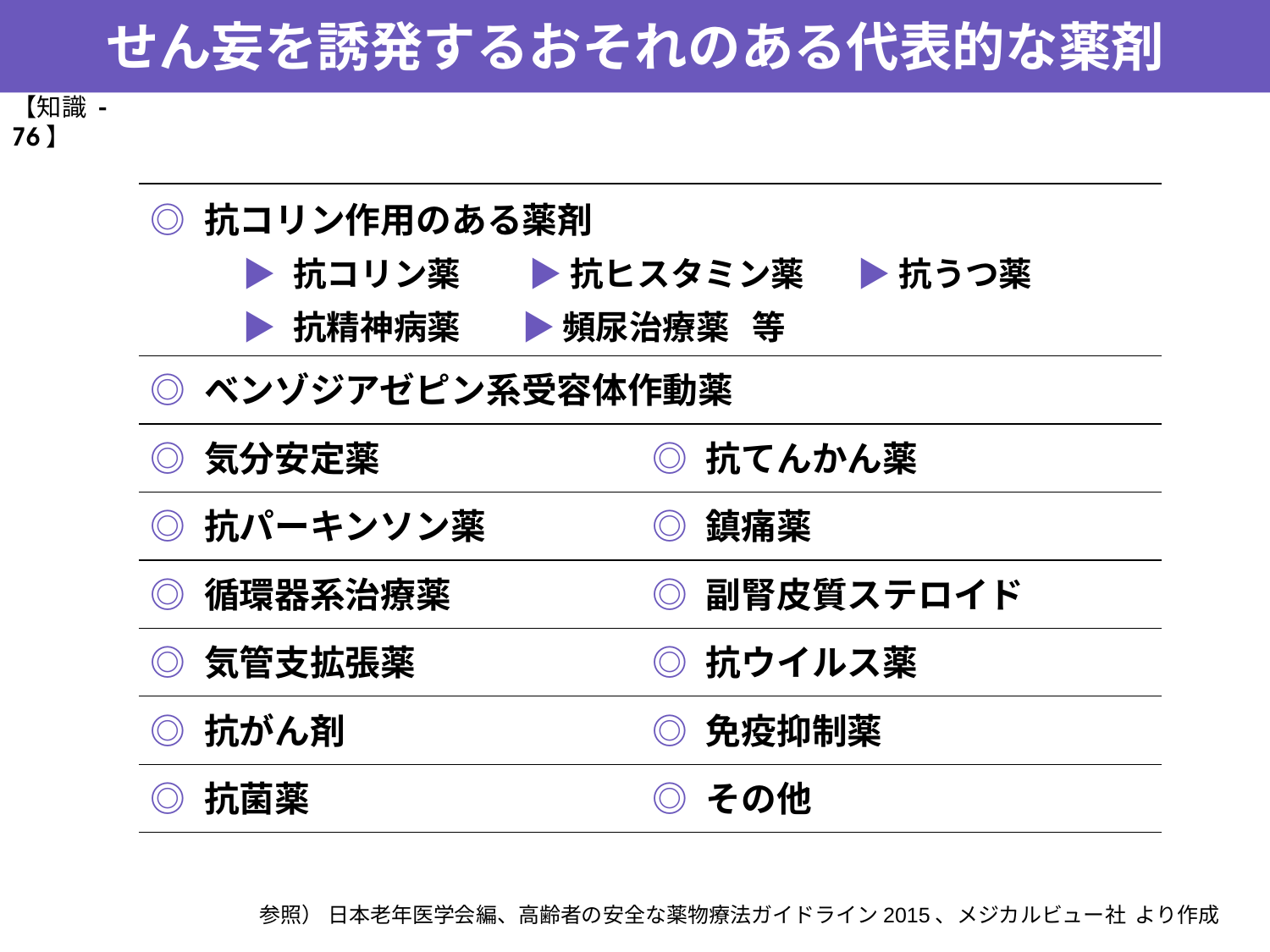

せん妄を誘発するおそれのある代表的な薬剤
【知識 -76】
| ◎ 抗コリン作用のある薬剤 ▶ 抗コリン薬 ▶ 抗ヒスタミン薬 ▶ 抗うつ薬 ▶ 抗精神病薬 ▶ 頻尿治療薬 等 |  |
| --- | --- |
| ◎ ベンゾジアゼピン系受容体作動薬 |  |
| ◎ 気分安定薬 | ◎ 抗てんかん薬 |
| ◎ 抗パーキンソン薬 | ◎ 鎮痛薬 |
| ◎ 循環器系治療薬 | ◎ 副腎皮質ステロイド |
| ◎ 気管支拡張薬 | ◎ 抗ウイルス薬 |
| ◎ 抗がん剤 | ◎ 免疫抑制薬 |
| ◎ 抗菌薬 | ◎ その他 |
参照） 日本老年医学会編、高齢者の安全な薬物療法ガイドライン2015、メジカルビュー社  より作成